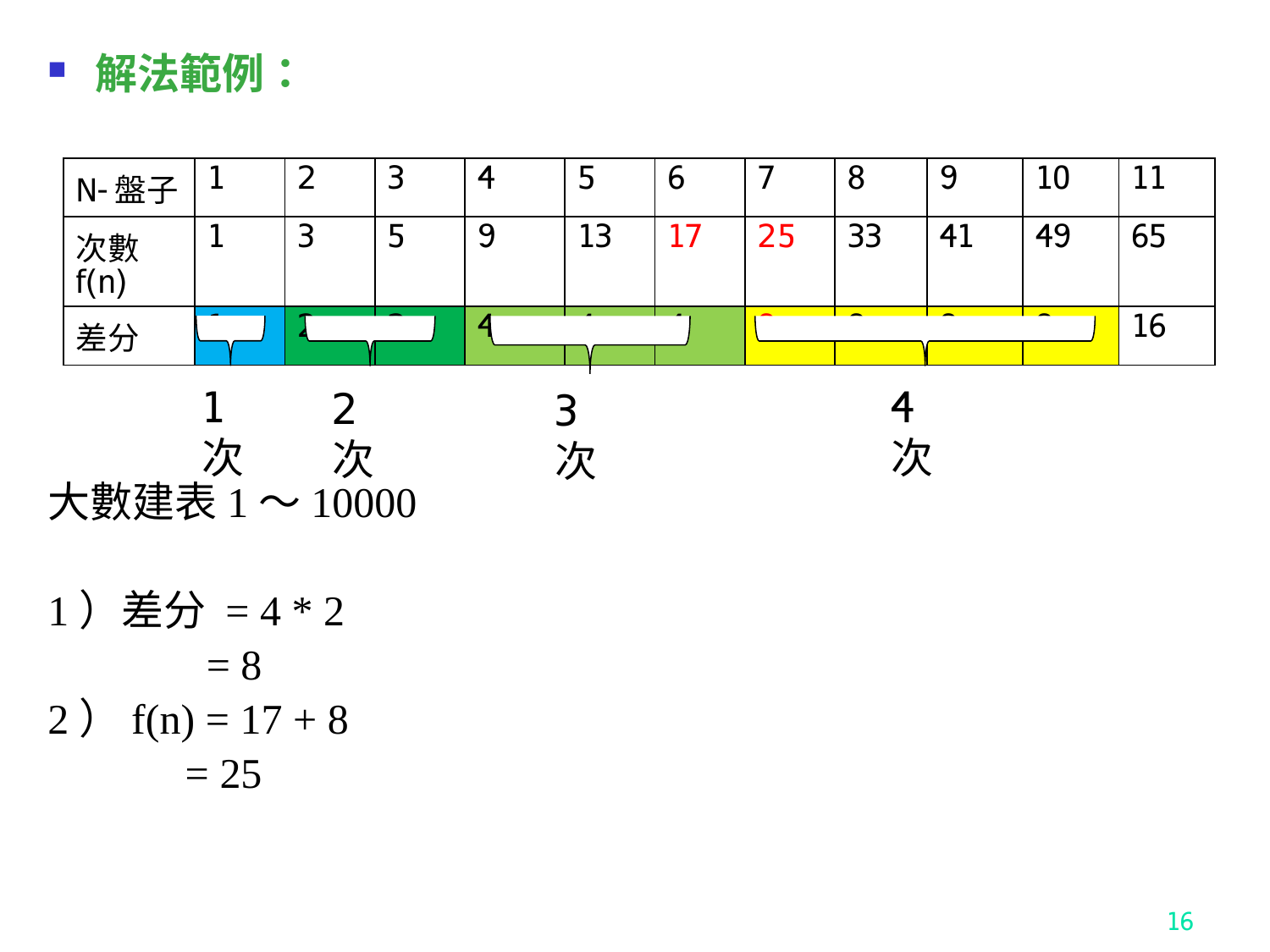

解法範例：

大數建表1～10000

1）差分 = 4 * 2
               = 8
2）f(n) = 17 + 8
             = 25

| N-盤子 | 1 | 2 | 3 | 4 | 5 | 6 | 7 | 8 | 9 | 10 | 11 |
| --- | --- | --- | --- | --- | --- | --- | --- | --- | --- | --- | --- |
| 次數f(n) | 1 | 3 | 5 | 9 | 13 | 17 | 25 | 33 | 41 | 49 | 65 |
| 差分 | 1 | 2 | 2 | 4 | 4 | 4 | 8 | 8 | 8 | 8 | 16 |

4次
1次
2次
3次
16